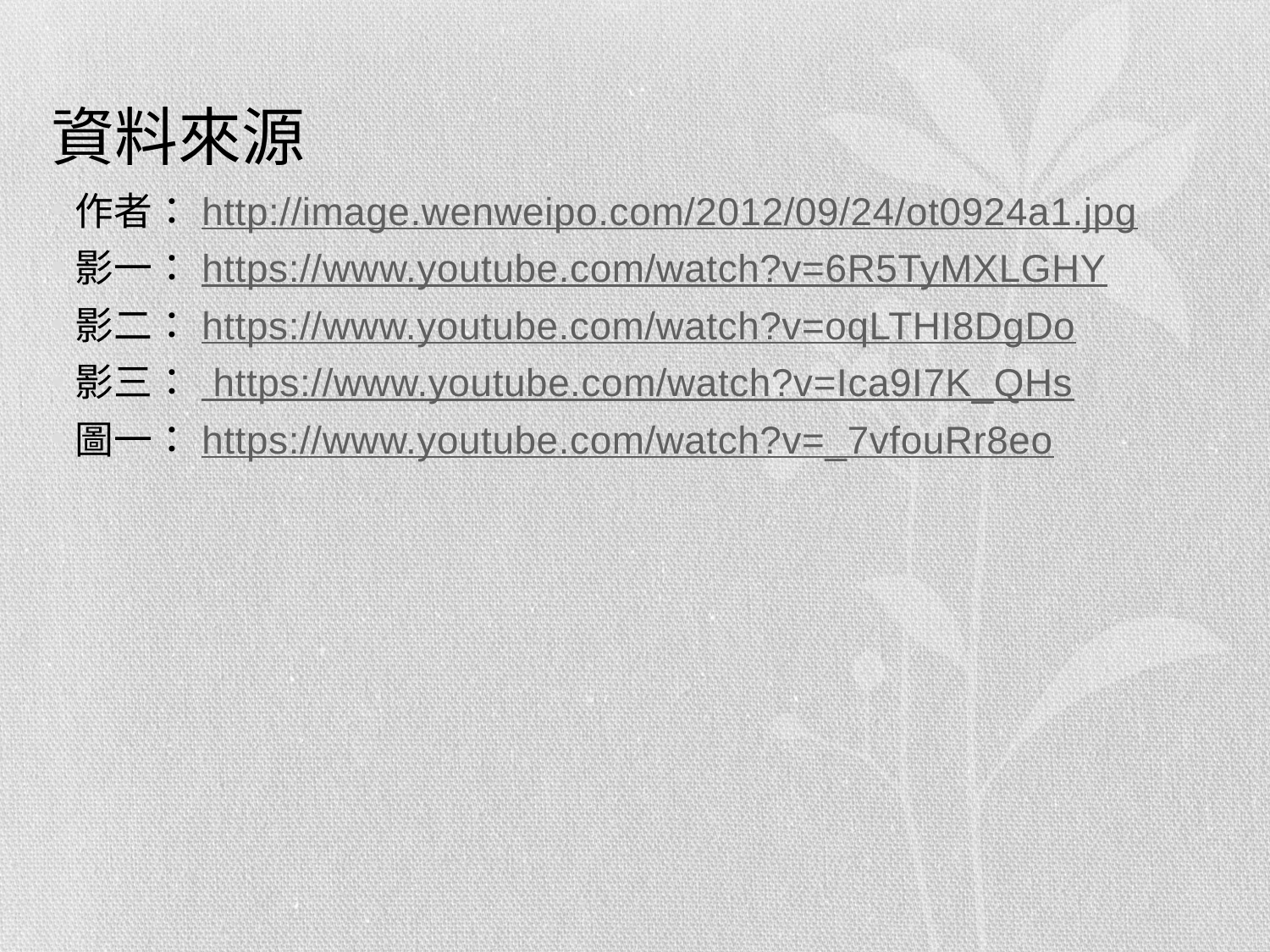

# 資料來源
作者：http://image.wenweipo.com/2012/09/24/ot0924a1.jpg
影一：https://www.youtube.com/watch?v=6R5TyMXLGHY
影二：https://www.youtube.com/watch?v=oqLTHI8DgDo
影三： https://www.youtube.com/watch?v=Ica9I7K_QHs
圖一：https://www.youtube.com/watch?v=_7vfouRr8eo